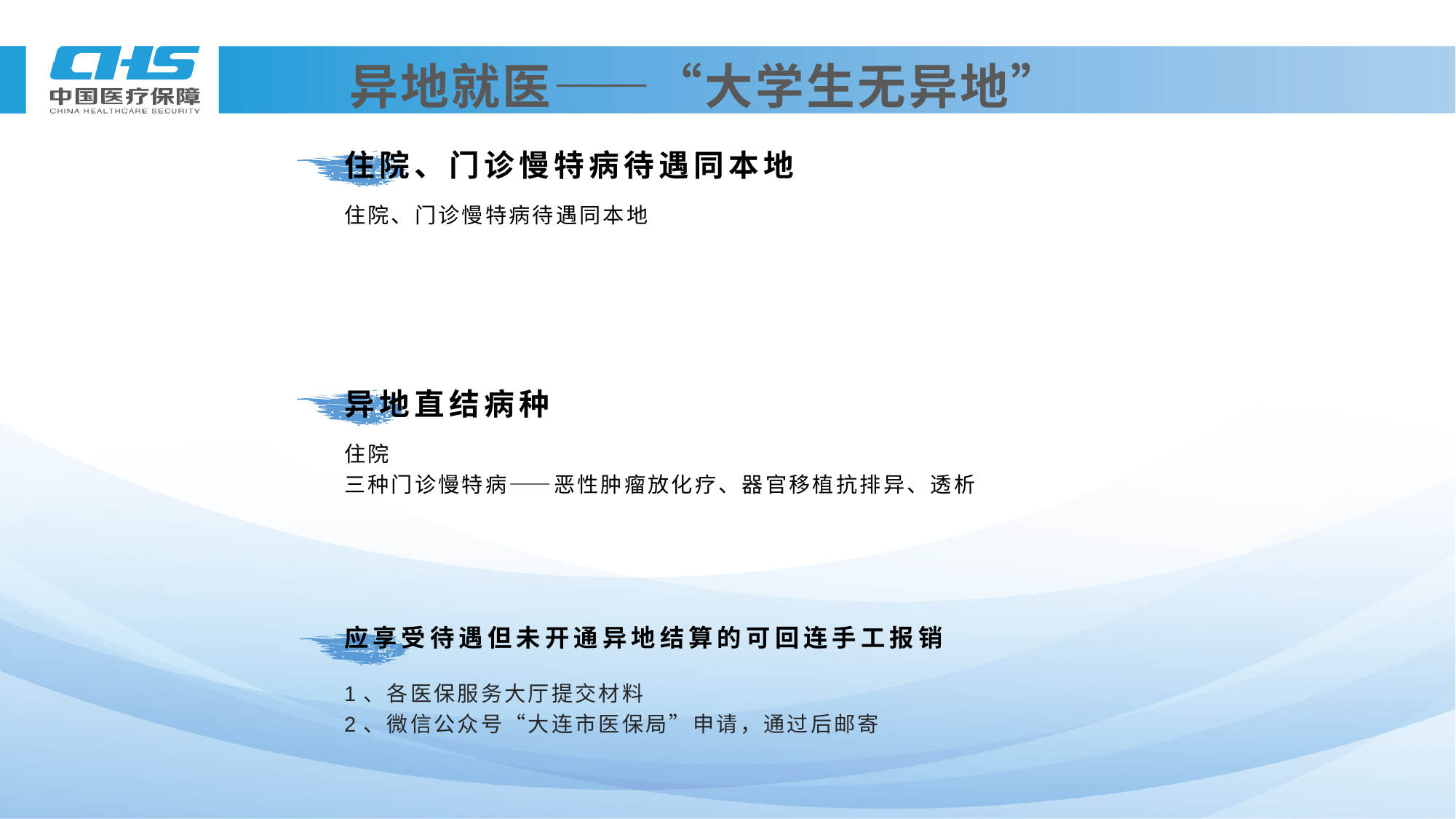

# 异地就医——“大学生无异地”
住院、门诊慢特病待遇同本地

住院、门诊慢特病待遇同本地
异地直结病种

住院
三种门诊慢特病——恶性肿瘤放化疗、器官移植抗排异、透析
应享受待遇但未开通异地结算的可回连手工报销

1、各医保服务大厅提交材料
2、微信公众号“大连市医保局”申请，通过后邮寄